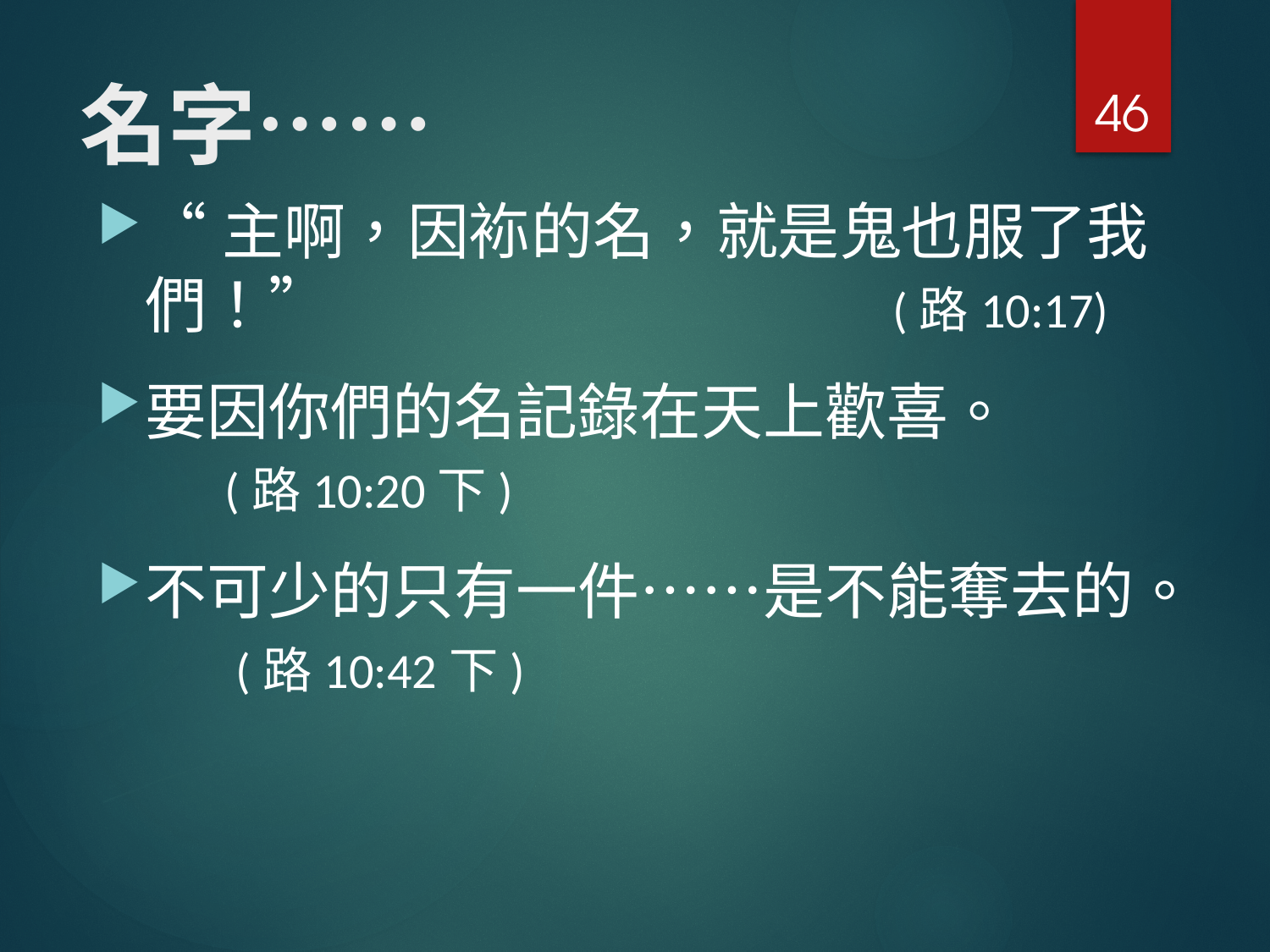

46
# 名字……
“主啊，因袮的名，就是鬼也服了我們！”	(路10:17)
要因你們的名記錄在天上歡喜。
	(路10:20下)
不可少的只有一件……是不能奪去的。
	 (路10:42下)